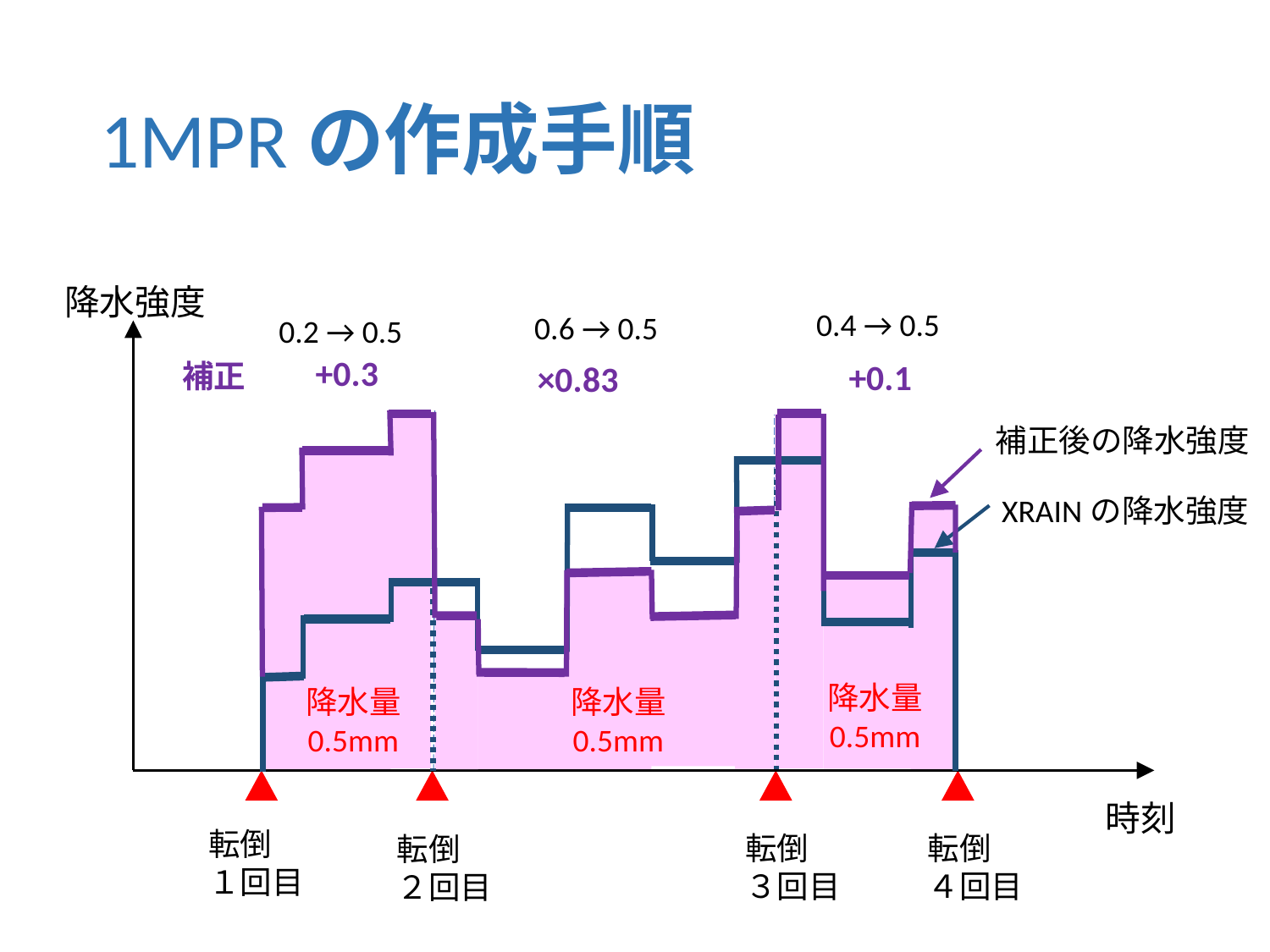

# 1MPRの作成手順
降水強度
0.4 → 0.5
0.6 → 0.5
0.2 → 0.5
+0.3
+0.1
補正
×0.83

補正後の降水強度

XRAINの降水強度

降水量
0.5mm

降水量
0.5mm
降水量
0.5mm

時刻
転倒
１回目
転倒
３回目
転倒
４回目
転倒
２回目